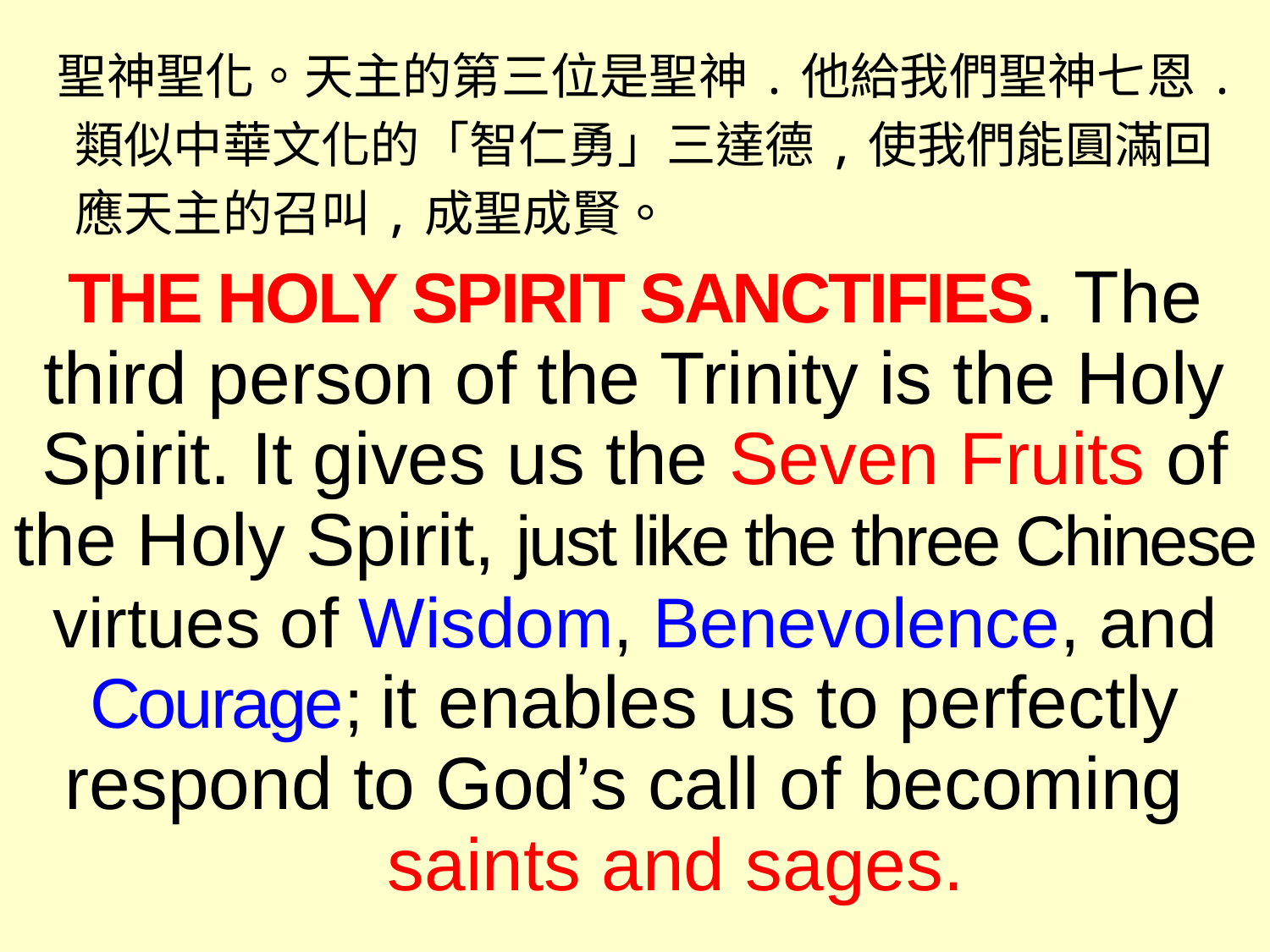

聖神聖化。天主的第三位是聖神.他給我們聖神七恩.類似中華文化的「智仁勇」三達德,使我們能圓滿回應天主的召叫,成聖成賢。
THE HOLY SPIRIT SANCTIFIES. The third person of the Trinity is the Holy Spirit. It gives us the Seven Fruits of the Holy Spirit, just like the three Chinese virtues of Wisdom, Benevolence, and Courage; it enables us to perfectly respond to God’s call of becoming
    saints and sages.